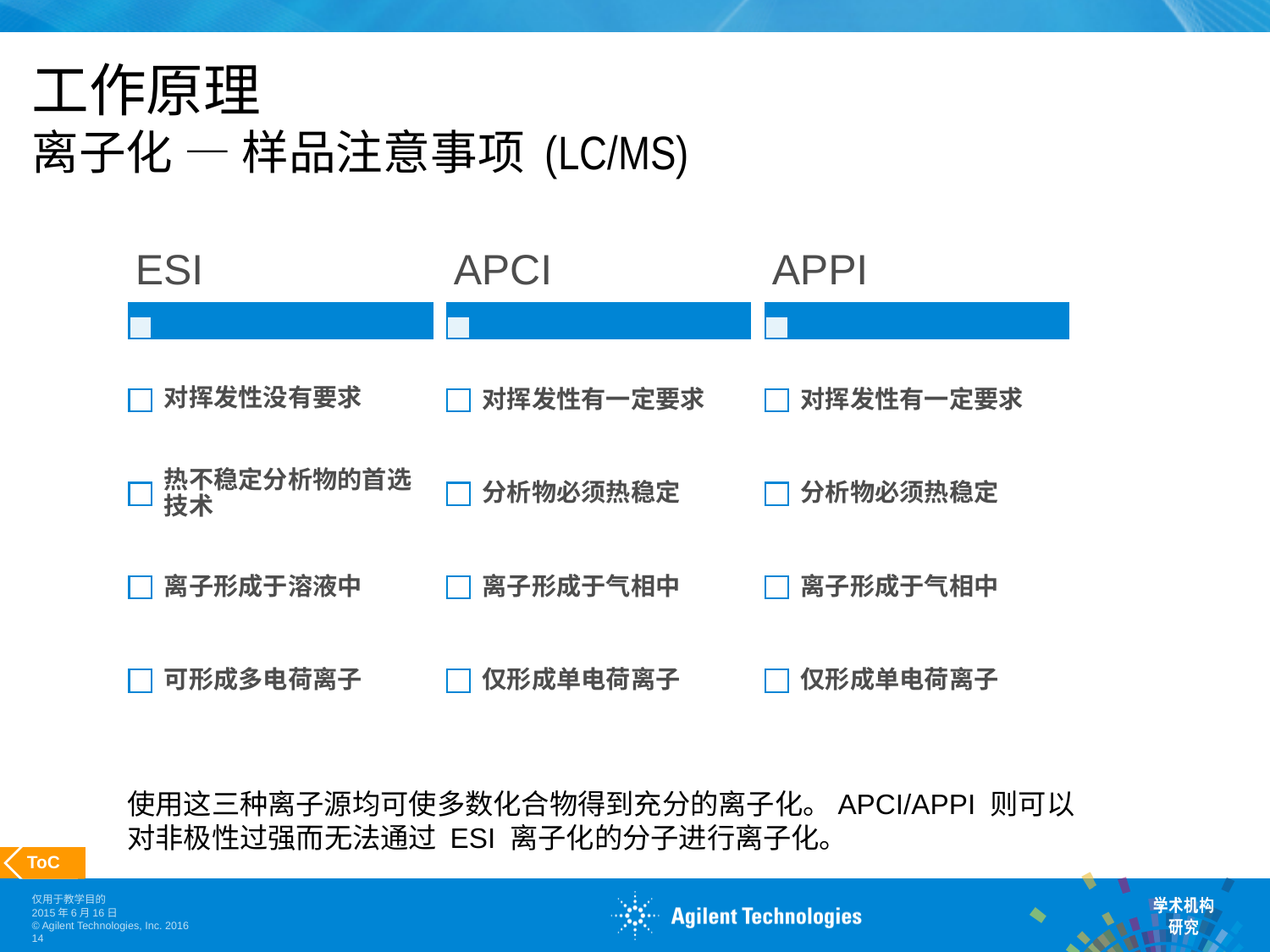

# 工作原理 离子化 — 样品注意事项 (LC/MS)
ESI
对挥发性没有要求
热不稳定分析物的首选技术
离子形成于溶液中
可形成多电荷离子
APCI
对挥发性有一定要求
分析物必须热稳定
离子形成于气相中
仅形成单电荷离子
APPI
对挥发性有一定要求
分析物必须热稳定
离子形成于气相中
仅形成单电荷离子
使用这三种离子源均可使多数化合物得到充分的离子化。APCI/APPI 则可以对非极性过强而无法通过 ESI 离子化的分子进行离子化。
 ToC